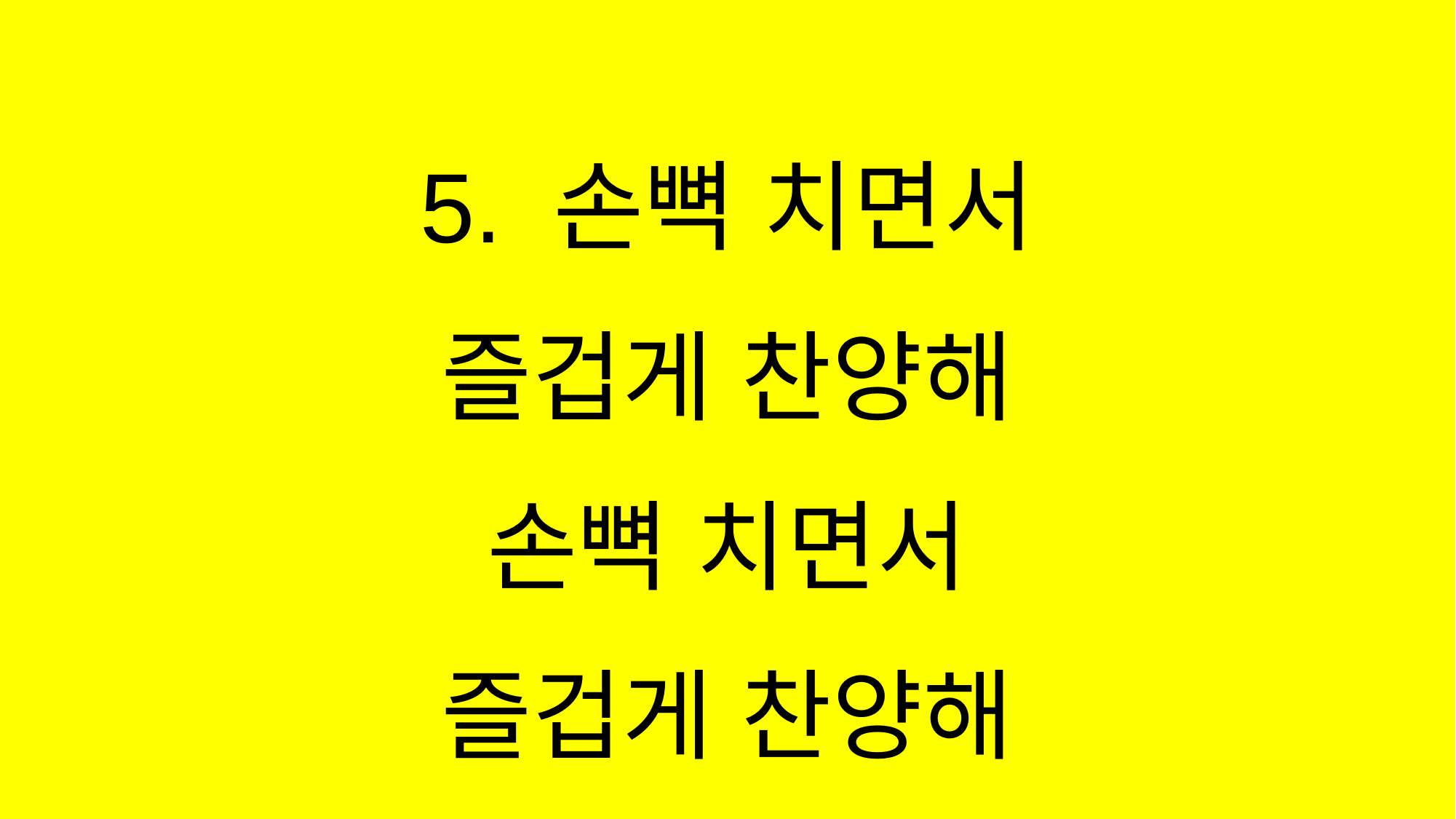

#
5. 손뼉 치면서

즐겁게 찬양해

손뼉 치면서

즐겁게 찬양해